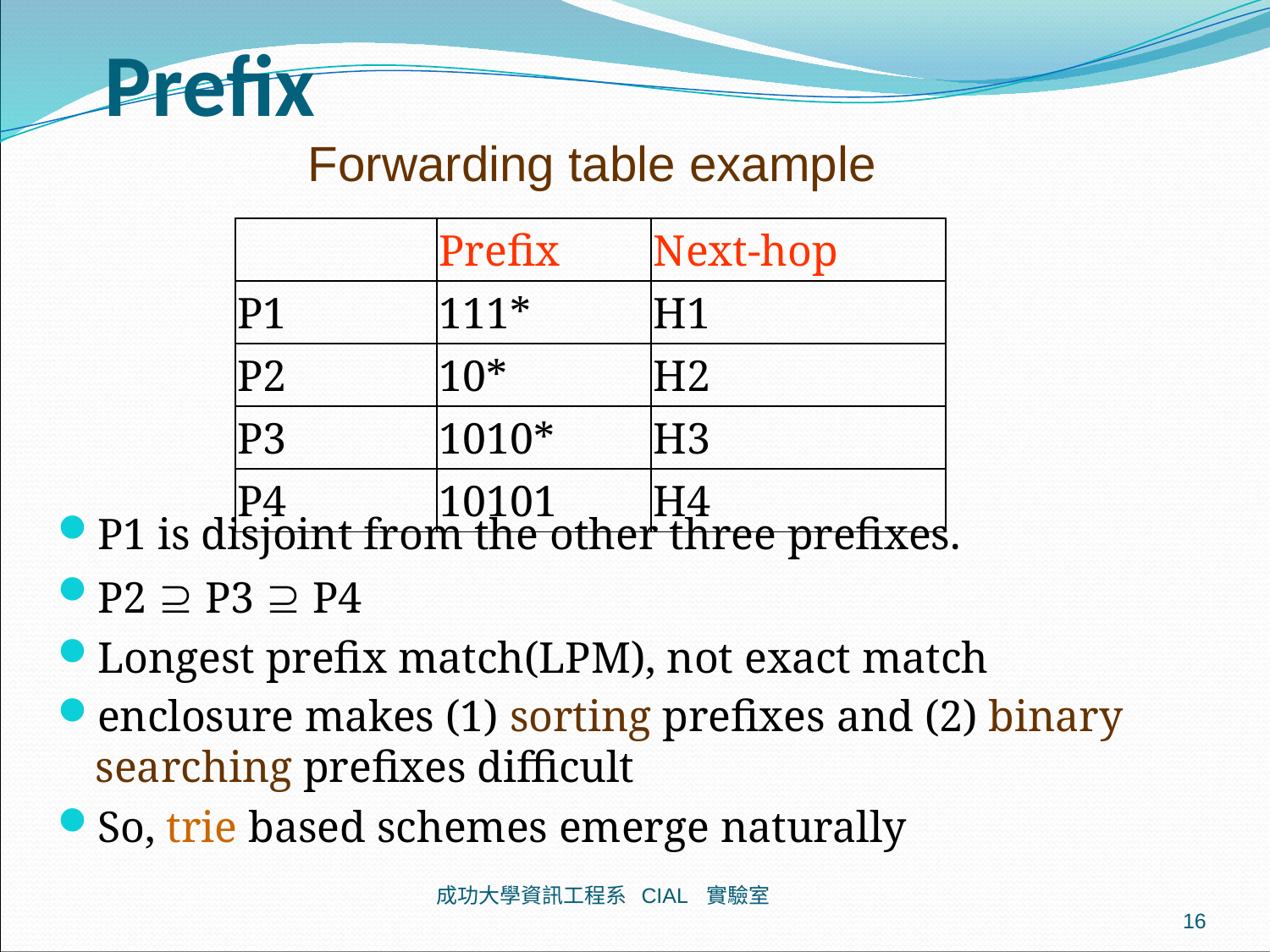

# Prefix
Forwarding table example
|  | Prefix | Next-hop |
| --- | --- | --- |
| P1 | 111\* | H1 |
| P2 | 10\* | H2 |
| P3 | 1010\* | H3 |
| P4 | 10101 | H4 |
P1 is disjoint from the other three prefixes.
P2 ⊇ P3 ⊇ P4
Longest prefix match(LPM), not exact match
enclosure makes (1) sorting prefixes and (2) binary searching prefixes difficult
So, trie based schemes emerge naturally

成功大學資訊工程系  CIAL 實驗室

16